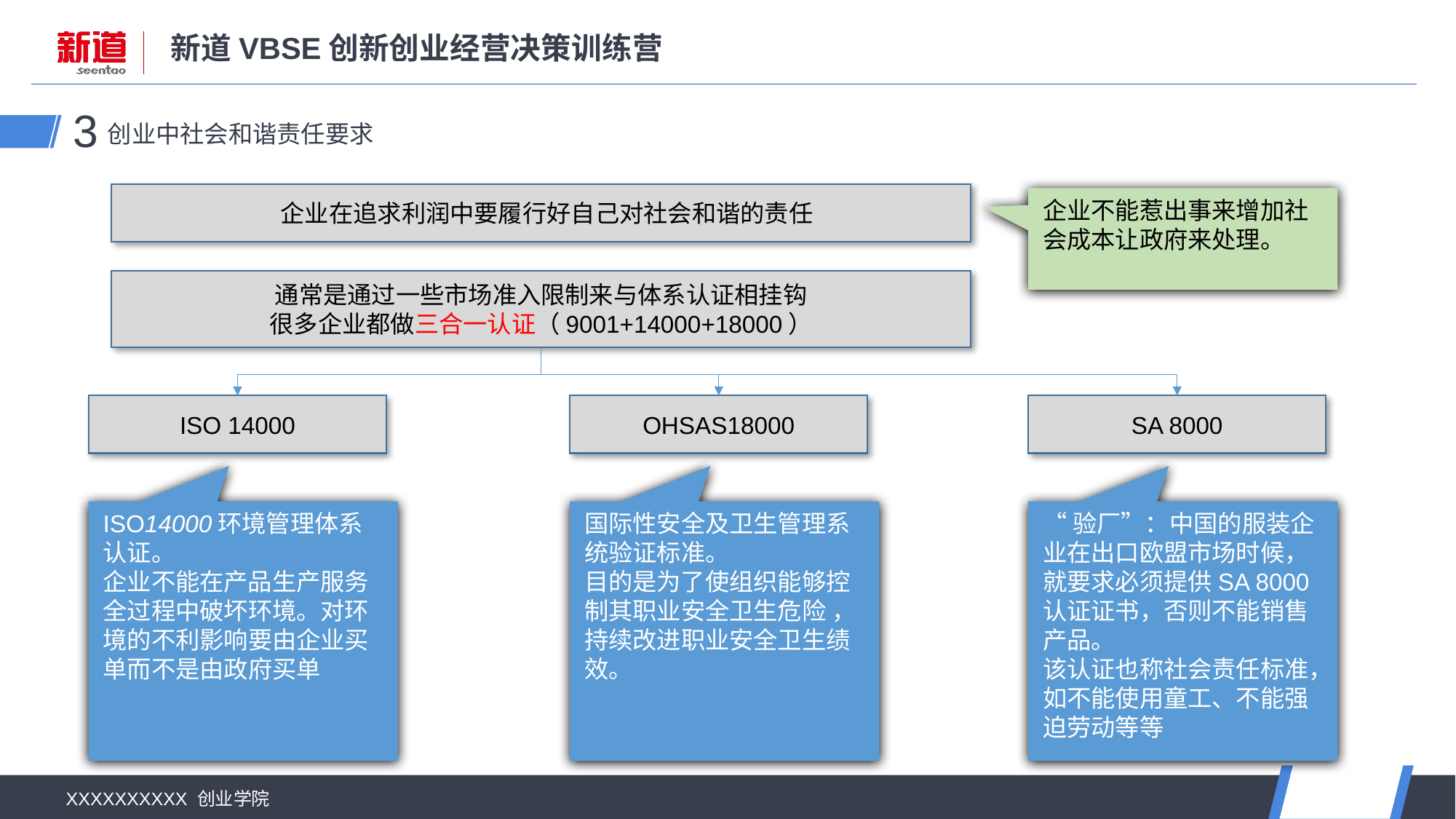

创业中社会和谐责任要求
3
 企业在追求利润中要履行好自己对社会和谐的责任
企业不能惹出事来增加社会成本让政府来处理。

通常是通过一些市场准入限制来与体系认证相挂钩
很多企业都做三合一认证（9001+14000+18000）
ISO 14000
OHSAS18000
SA 8000
ISO14000环境管理体系认证。
企业不能在产品生产服务全过程中破坏环境。对环境的不利影响要由企业买单而不是由政府买单

国际性安全及卫生管理系统验证标准。
目的是为了使组织能够控制其职业安全卫生危险 ，持续改进职业安全卫生绩效。
“验厂”：中国的服装企业在出口欧盟市场时候，就要求必须提供SA 8000认证证书，否则不能销售产品。
该认证也称社会责任标准，如不能使用童工、不能强迫劳动等等